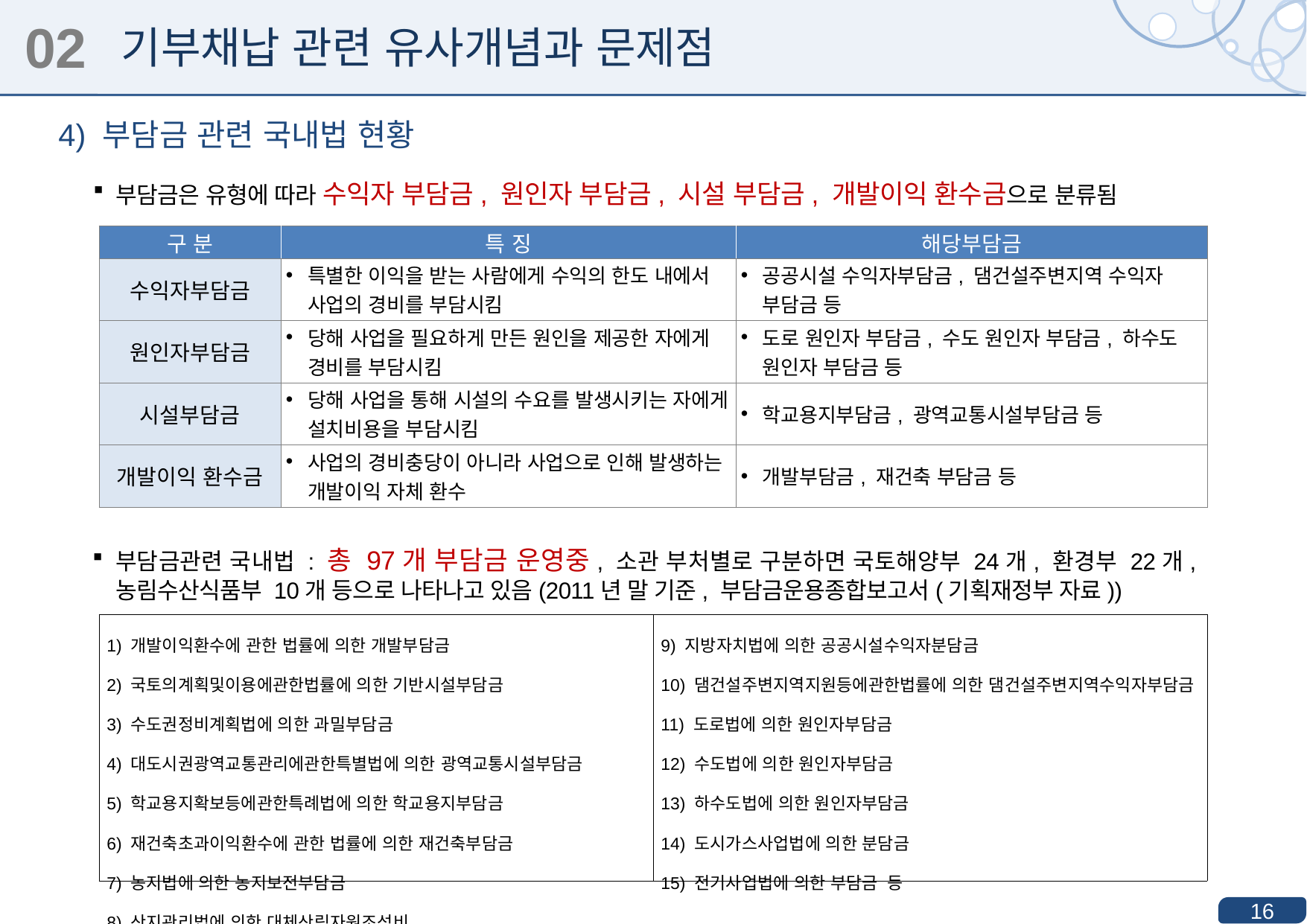

02
기부채납 관련 유사개념과 문제점
4) 부담금 관련 국내법 현황
부담금은 유형에 따라 수익자 부담금, 원인자 부담금, 시설 부담금, 개발이익 환수금으로 분류됨
| 구 분 | 특 징 | 해당부담금 |
| --- | --- | --- |
| 수익자부담금 | 특별한 이익을 받는 사람에게 수익의 한도 내에서 사업의 경비를 부담시킴 | 공공시설 수익자부담금, 댐건설주변지역 수익자 부담금 등 |
| 원인자부담금 | 당해 사업을 필요하게 만든 원인을 제공한 자에게 경비를 부담시킴 | 도로 원인자 부담금, 수도 원인자 부담금, 하수도 원인자 부담금 등 |
| 시설부담금 | 당해 사업을 통해 시설의 수요를 발생시키는 자에게 설치비용을 부담시킴 | 학교용지부담금, 광역교통시설부담금 등 |
| 개발이익 환수금 | 사업의 경비충당이 아니라 사업으로 인해 발생하는 개발이익 자체 환수 | 개발부담금, 재건축 부담금 등 |
부담금관련 국내법 : 총 97개 부담금 운영중, 소관 부처별로 구분하면 국토해양부 24개, 환경부 22개, 농림수산식품부 10개 등으로 나타나고 있음(2011년 말 기준, 부담금운용종합보고서(기획재정부 자료))

| 1) 개발이익환수에 관한 법률에 의한 개발부담금 2) 국토의계획및이용에관한법률에 의한 기반시설부담금 3) 수도권정비계획법에 의한 과밀부담금 4) 대도시권광역교통관리에관한특별법에 의한 광역교통시설부담금 5) 학교용지확보등에관한특례법에 의한 학교용지부담금 6) 재건축초과이익환수에 관한 법률에 의한 재건축부담금 7) 농지법에 의한 농지보전부담금 8) 산지관리법에 의한 대체산림자원조성비 | 9) 지방자치법에 의한 공공시설수익자분담금 10) 댐건설주변지역지원등에관한법률에 의한 댐건설주변지역수익자부담금 11) 도로법에 의한 원인자부담금 12) 수도법에 의한 원인자부담금 13) 하수도법에 의한 원인자부담금 14) 도시가스사업법에 의한 분담금 15) 전기사업법에 의한 부담금 등 |
| --- | --- |
16